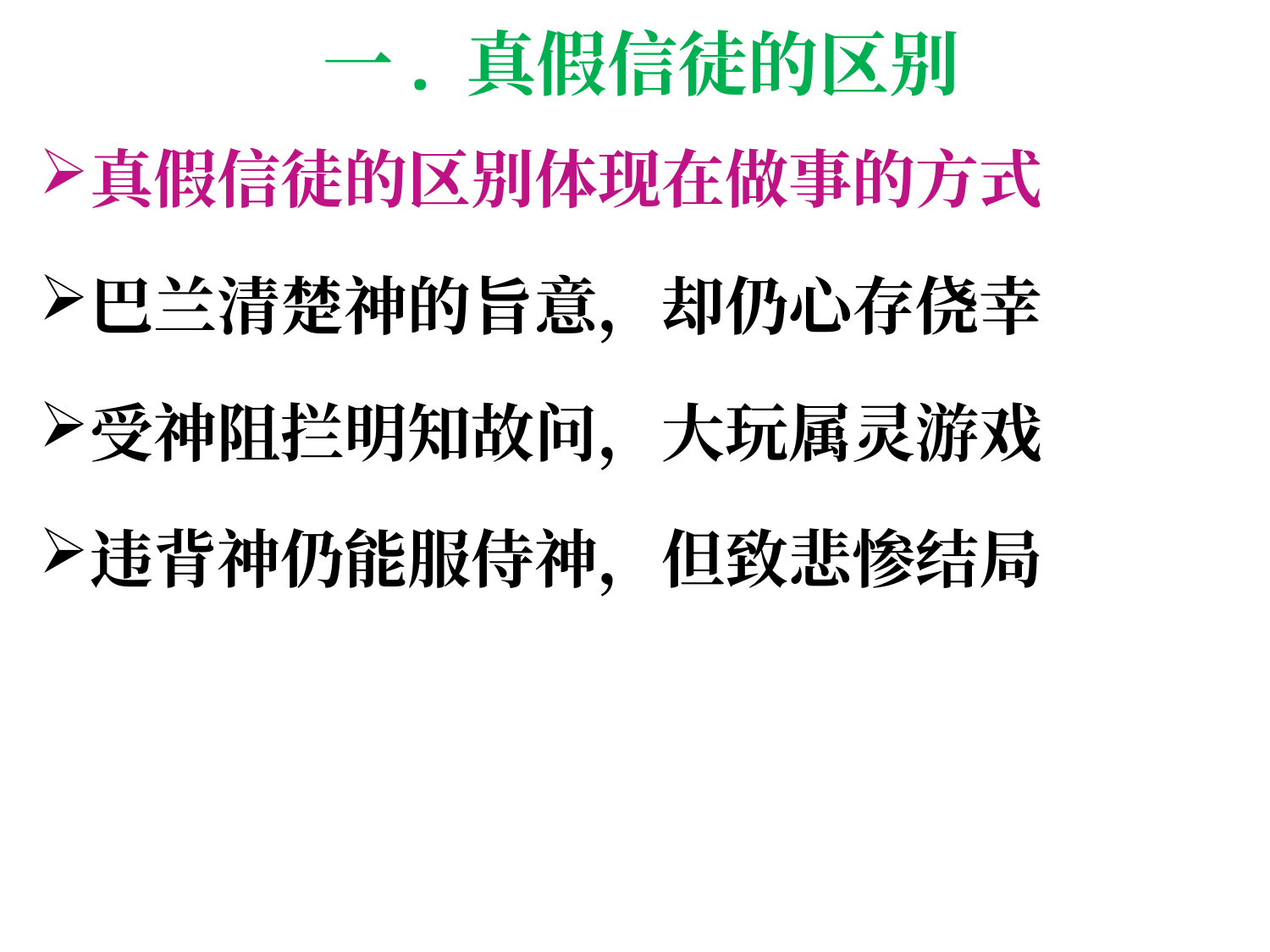

# 一. 真假信徒的区别
真假信徒的区别体现在做事的方式

巴兰清楚神的旨意，却仍心存侥幸

受神阻拦明知故问，大玩属灵游戏

违背神仍能服侍神，但致悲惨结局